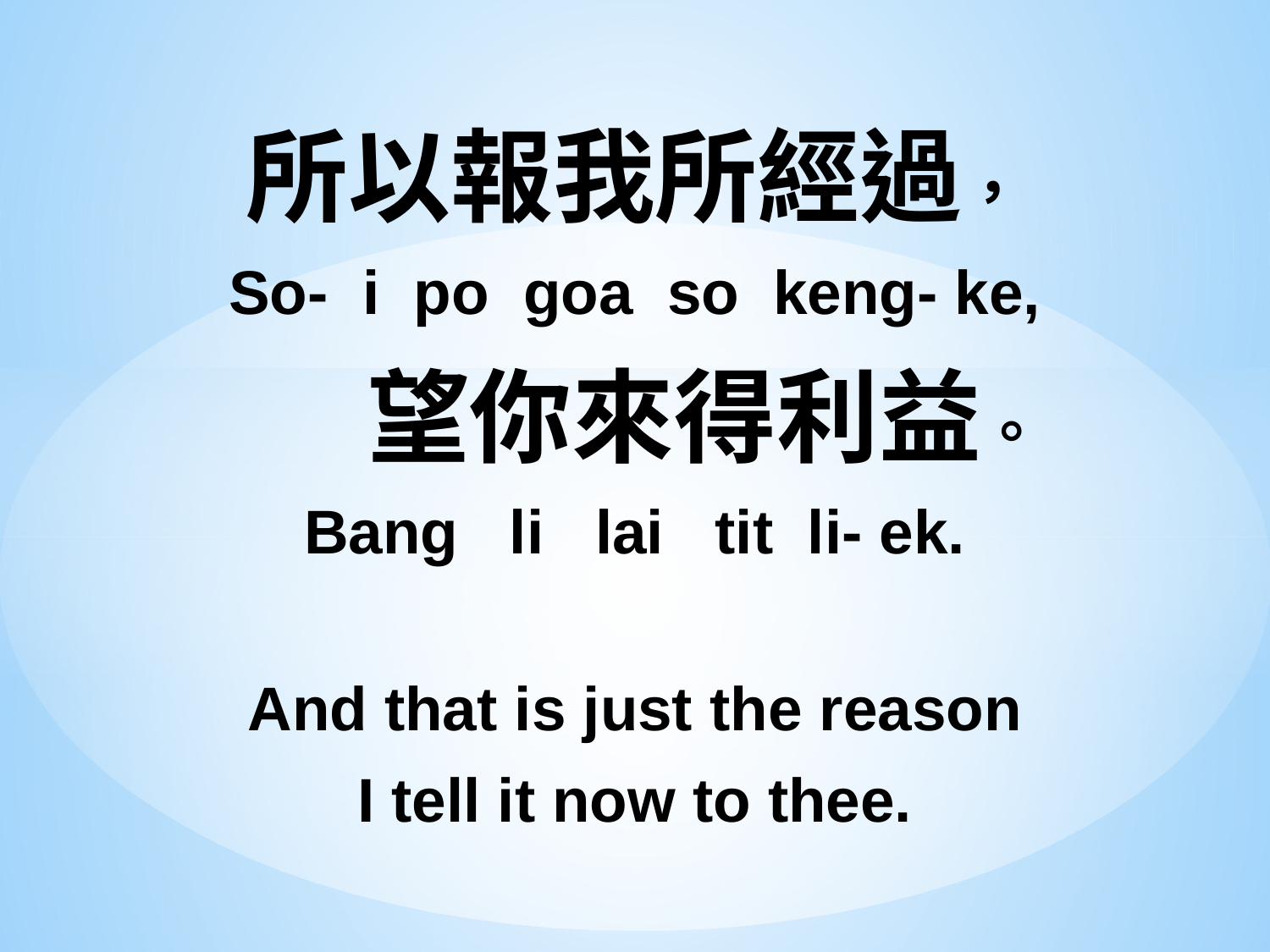

所以報我所經過，
So-  i  po  goa  so  keng- ke,
     望你來得利益。
Bang   li   lai   tit  li- ek.

And that is just the reason
I tell it now to thee.